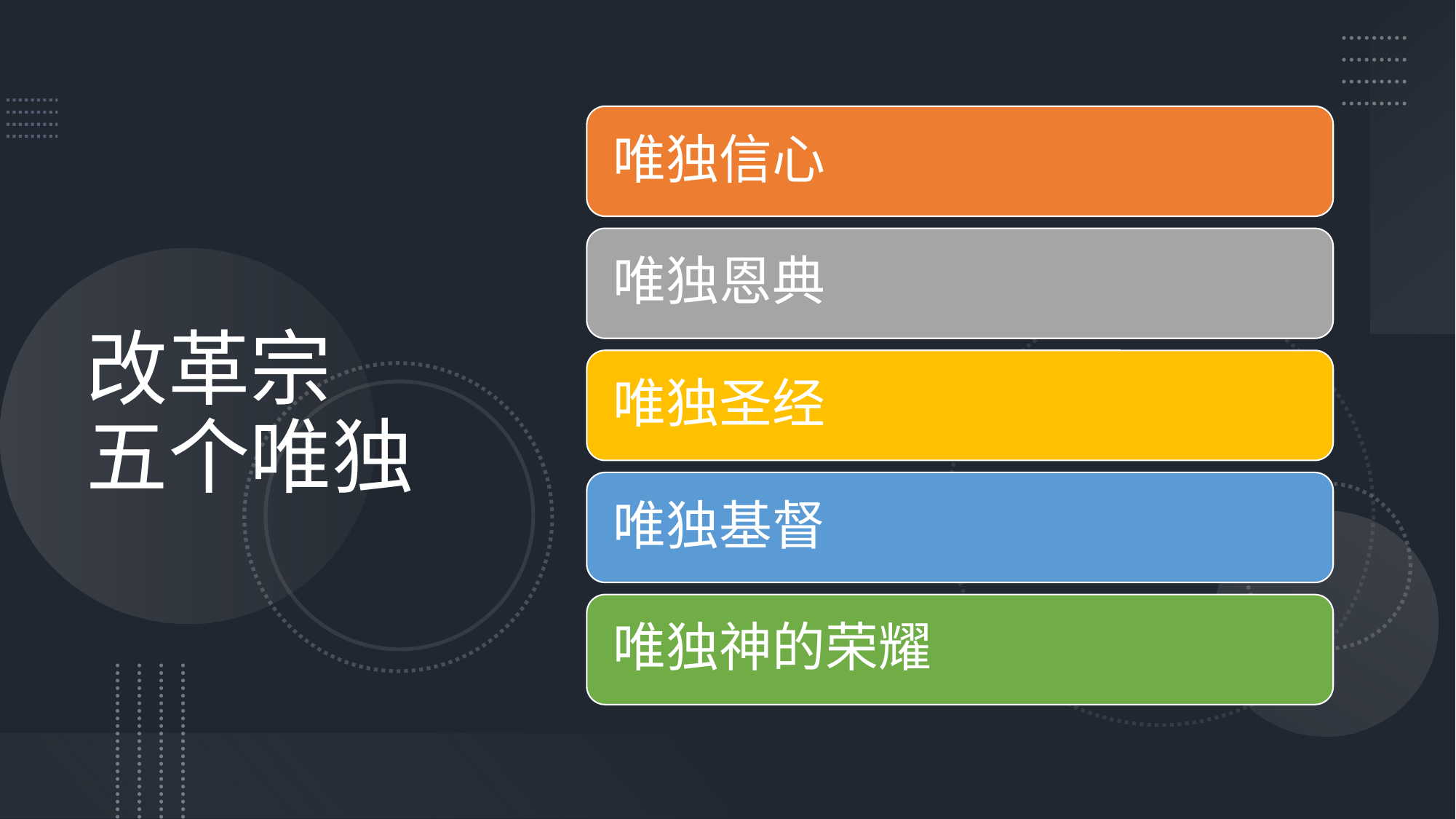

# 改革宗 五个唯独
唯独信心
唯独恩典
唯独圣经
唯独基督
唯独神的荣耀